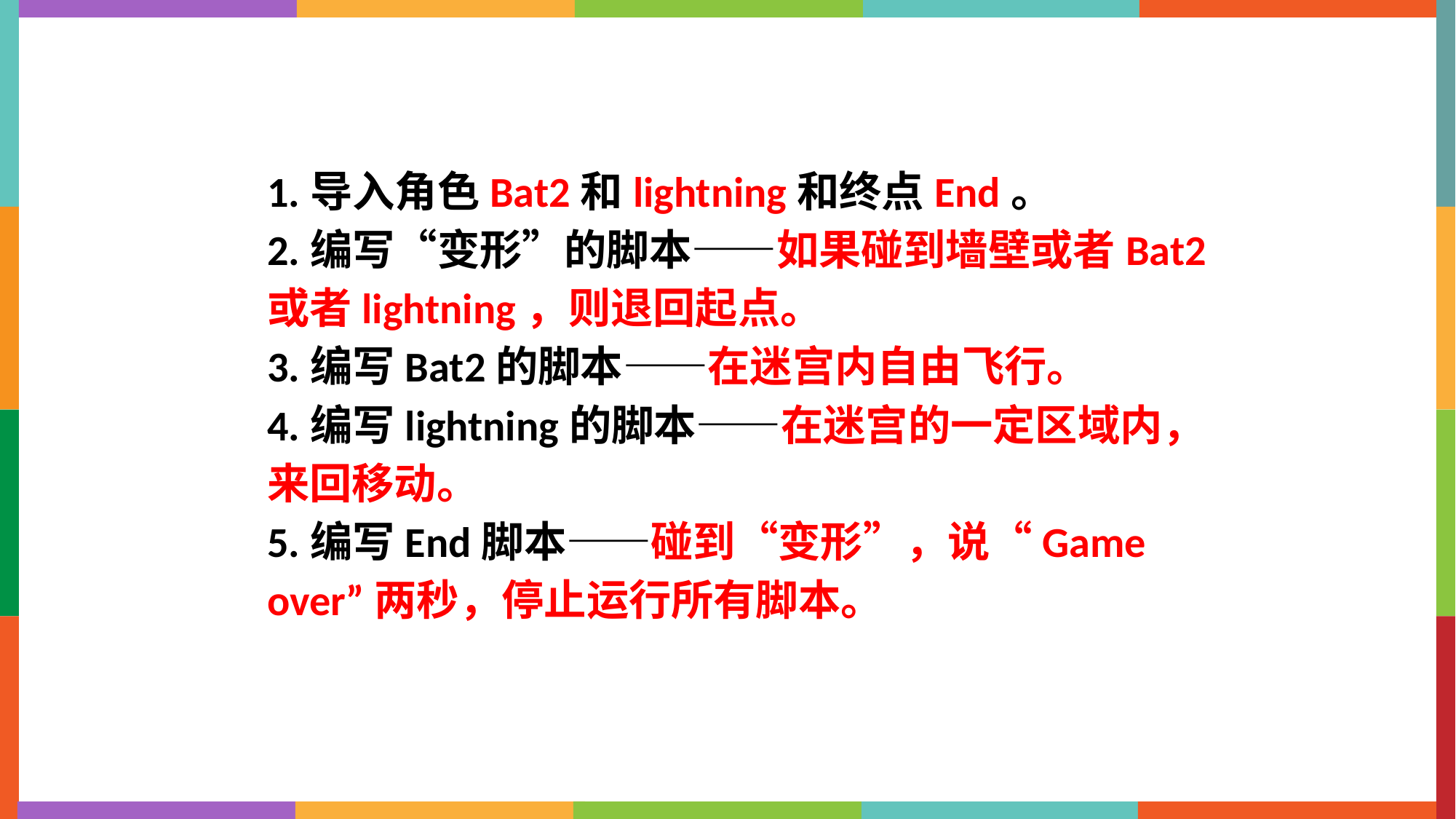

1.导入角色Bat2和lightning和终点End。
2.编写“变形”的脚本——如果碰到墙壁或者Bat2或者lightning，则退回起点。
3.编写Bat2的脚本——在迷宫内自由飞行。
4.编写lightning的脚本——在迷宫的一定区域内，来回移动。
5.编写End脚本——碰到“变形”，说“Game over”两秒，停止运行所有脚本。